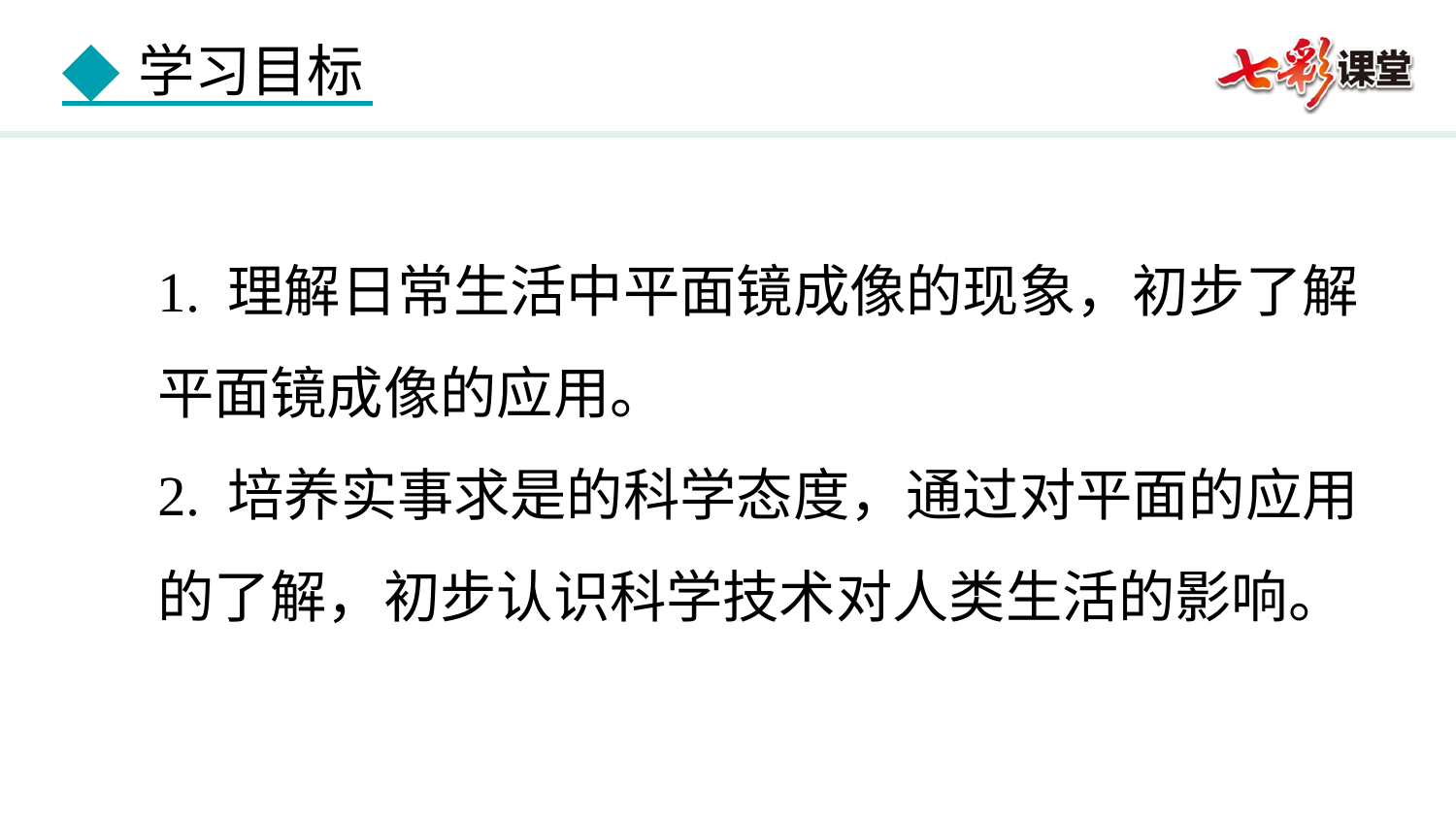

1. 理解日常生活中平面镜成像的现象，初步了解
平面镜成像的应用。
2. 培养实事求是的科学态度，通过对平面的应用的了解，初步认识科学技术对人类生活的影响。